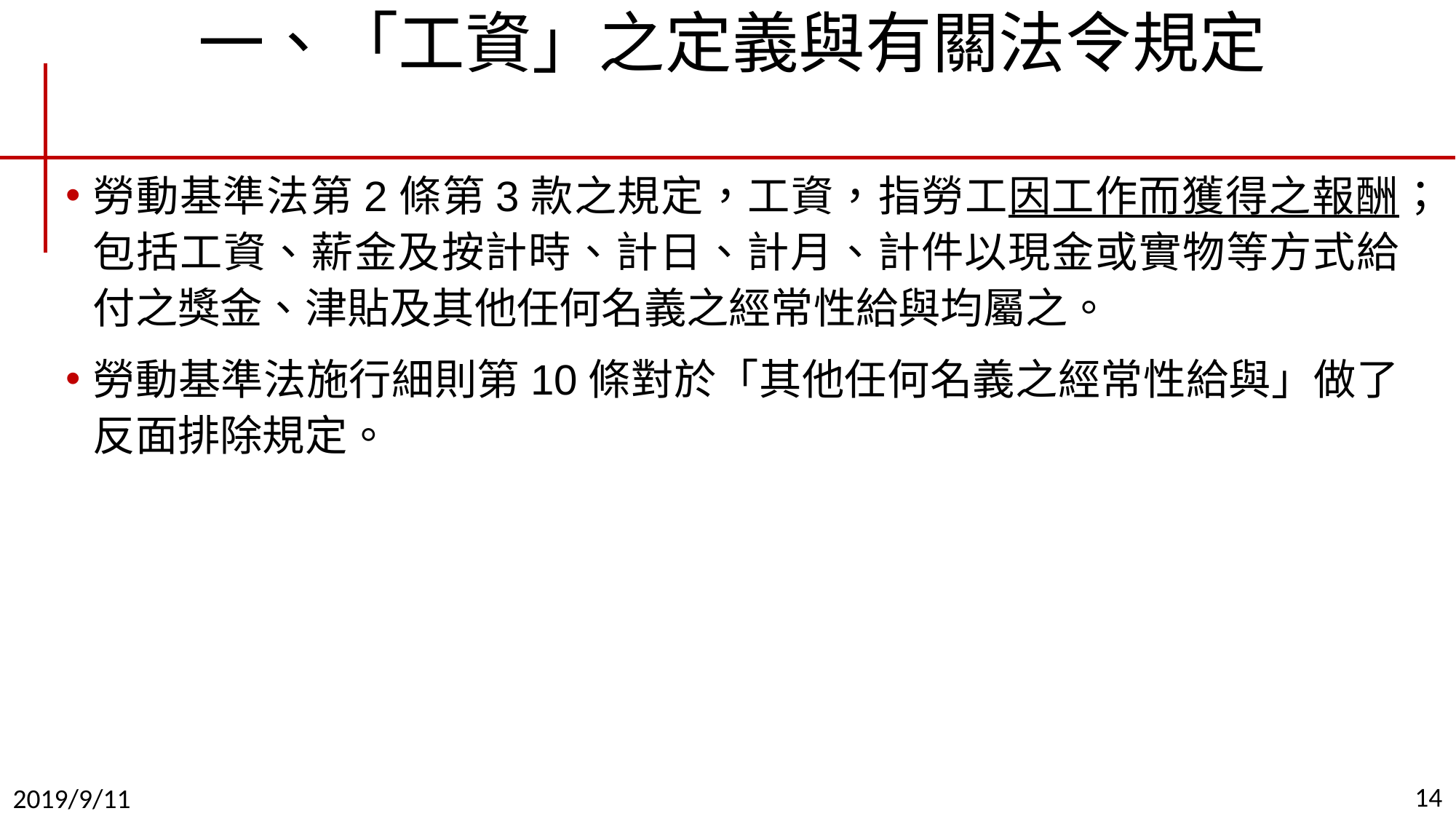

# 一、「工資」之定義與有關法令規定
勞動基準法第2條第3款之規定，工資，指勞工因工作而獲得之報酬；包括工資、薪金及按計時、計日、計月、計件以現金或實物等方式給付之獎金、津貼及其他任何名義之經常性給與均屬之。
勞動基準法施行細則第10條對於「其他任何名義之經常性給與」做了反面排除規定。
14
2019/9/11